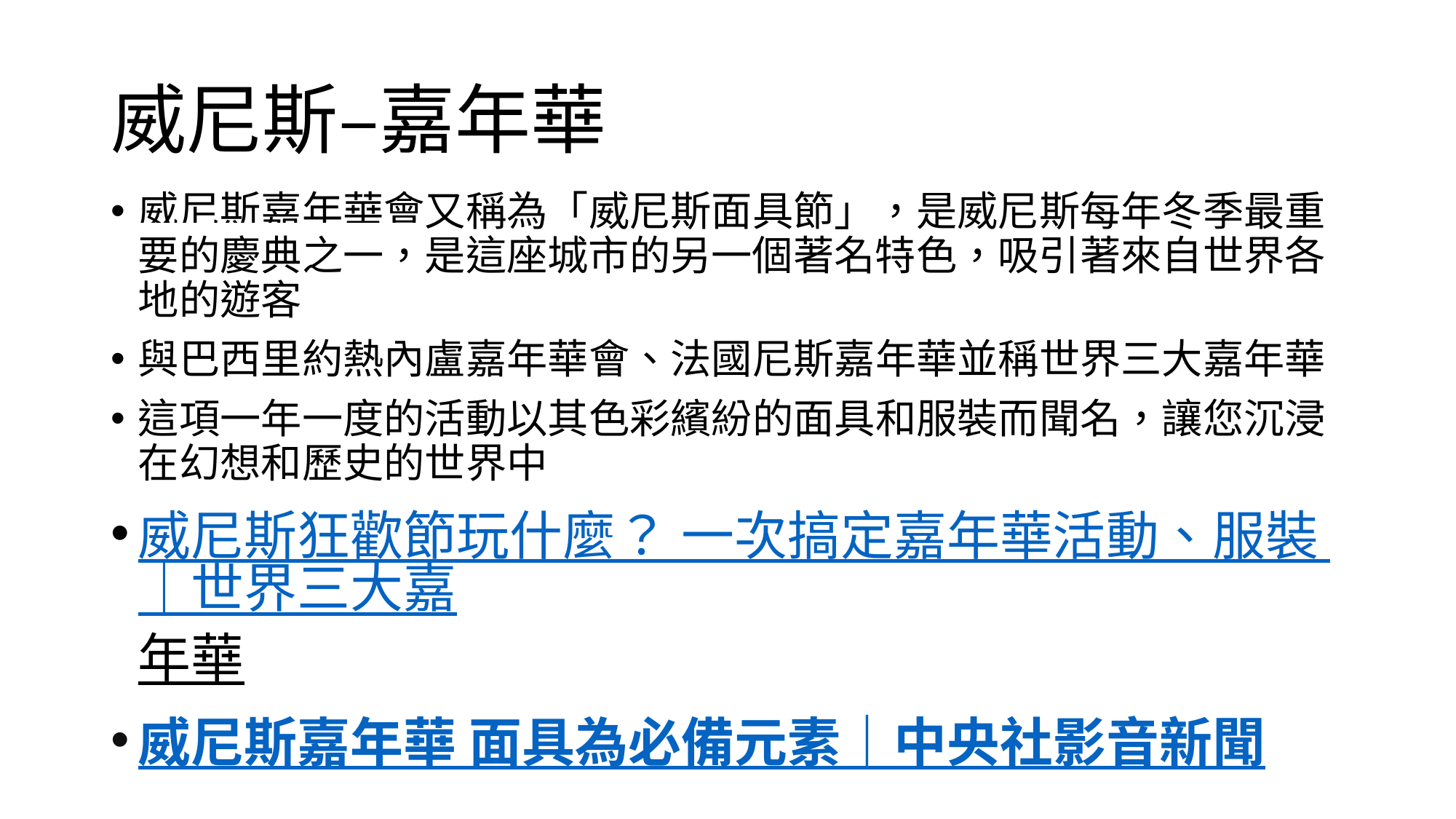

# 威尼斯–嘉年華
威尼斯嘉年華會又稱為「威尼斯面具節」，是威尼斯每年冬季最重要的慶典之一，是這座城市的另一個著名特色，吸引著來自世界各地的遊客
與巴西里約熱內盧嘉年華會、法國尼斯嘉年華並稱世界三大嘉年華
這項一年一度的活動以其色彩繽紛的面具和服裝而聞名，讓您沉浸在幻想和歷史的世界中
威尼斯狂歡節玩什麼？ 一次搞定嘉年華活動、服裝 ｜世界三大嘉年華
威尼斯嘉年華 面具為必備元素｜中央社影音新聞